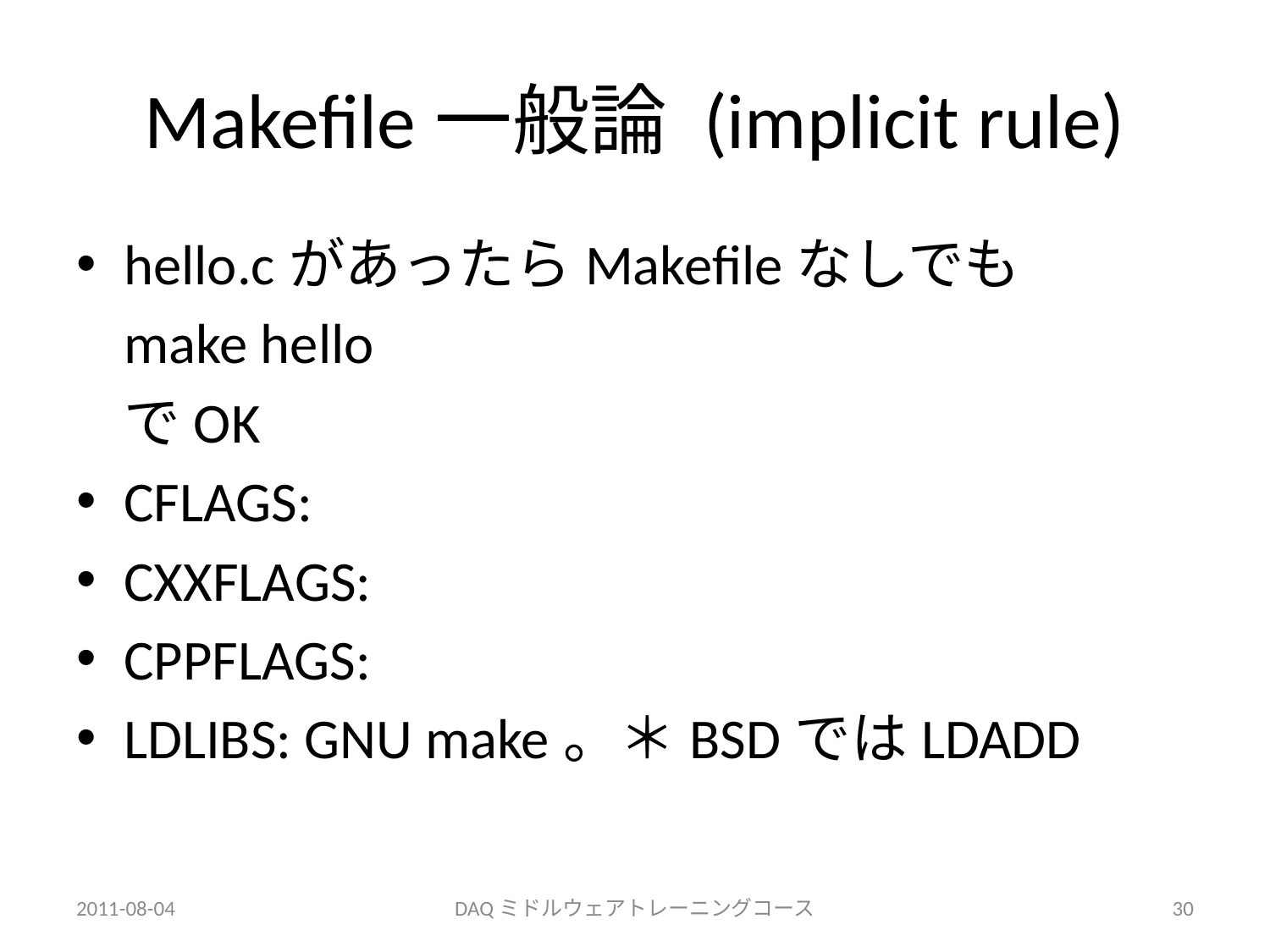

# Makefile一般論 (implicit rule)
hello.cがあったらMakefileなしでも
	make hello
	でOK
CFLAGS:
CXXFLAGS:
CPPFLAGS:
LDLIBS: GNU make。＊BSDではLDADD
2011-08-04
DAQミドルウェアトレーニングコース
30